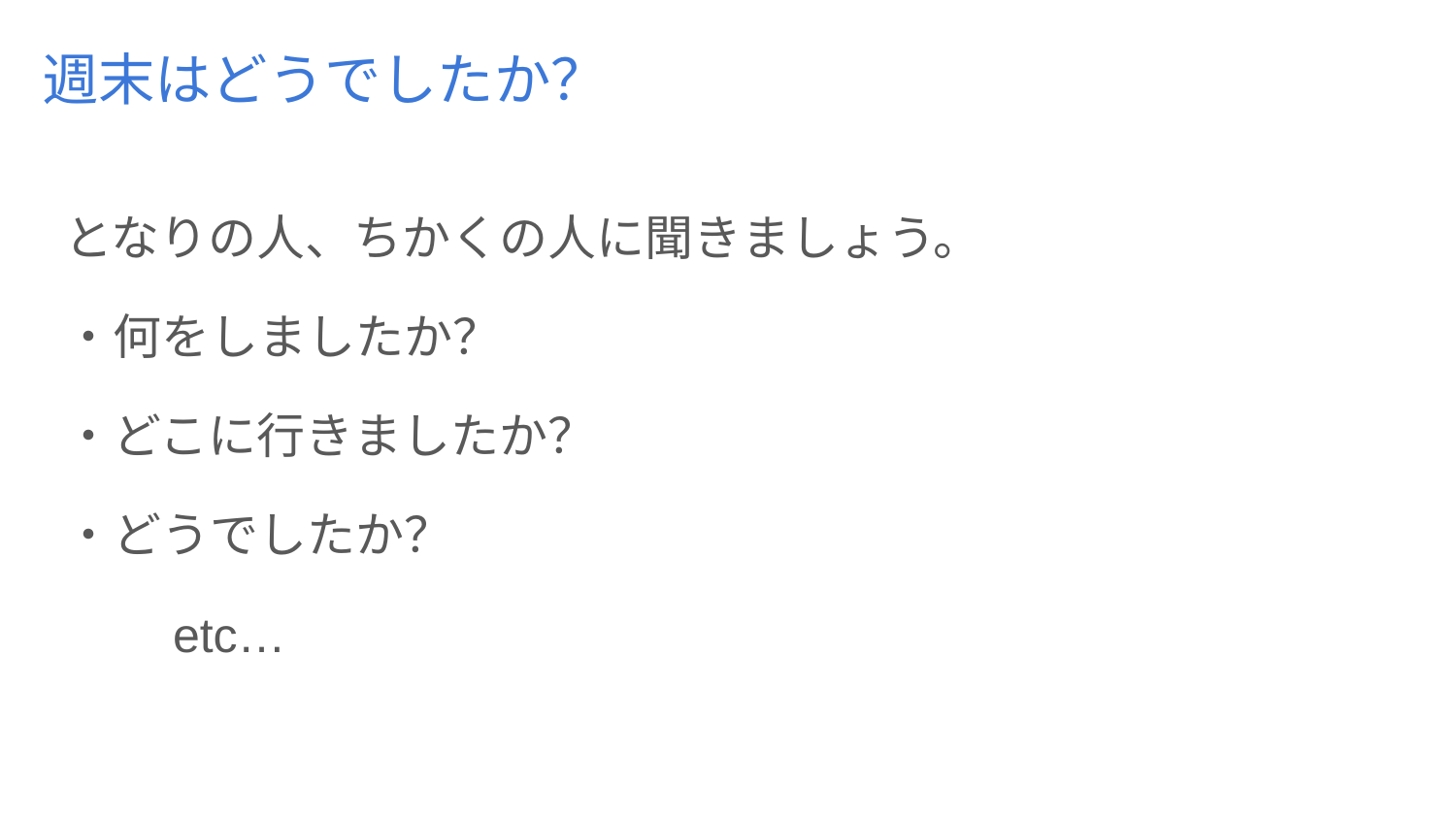

# 週末はどうでしたか？
となりの人、ちかくの人に聞きましょう。
・何をしましたか？
・どこに行きましたか？
・どうでしたか？
　　etc…